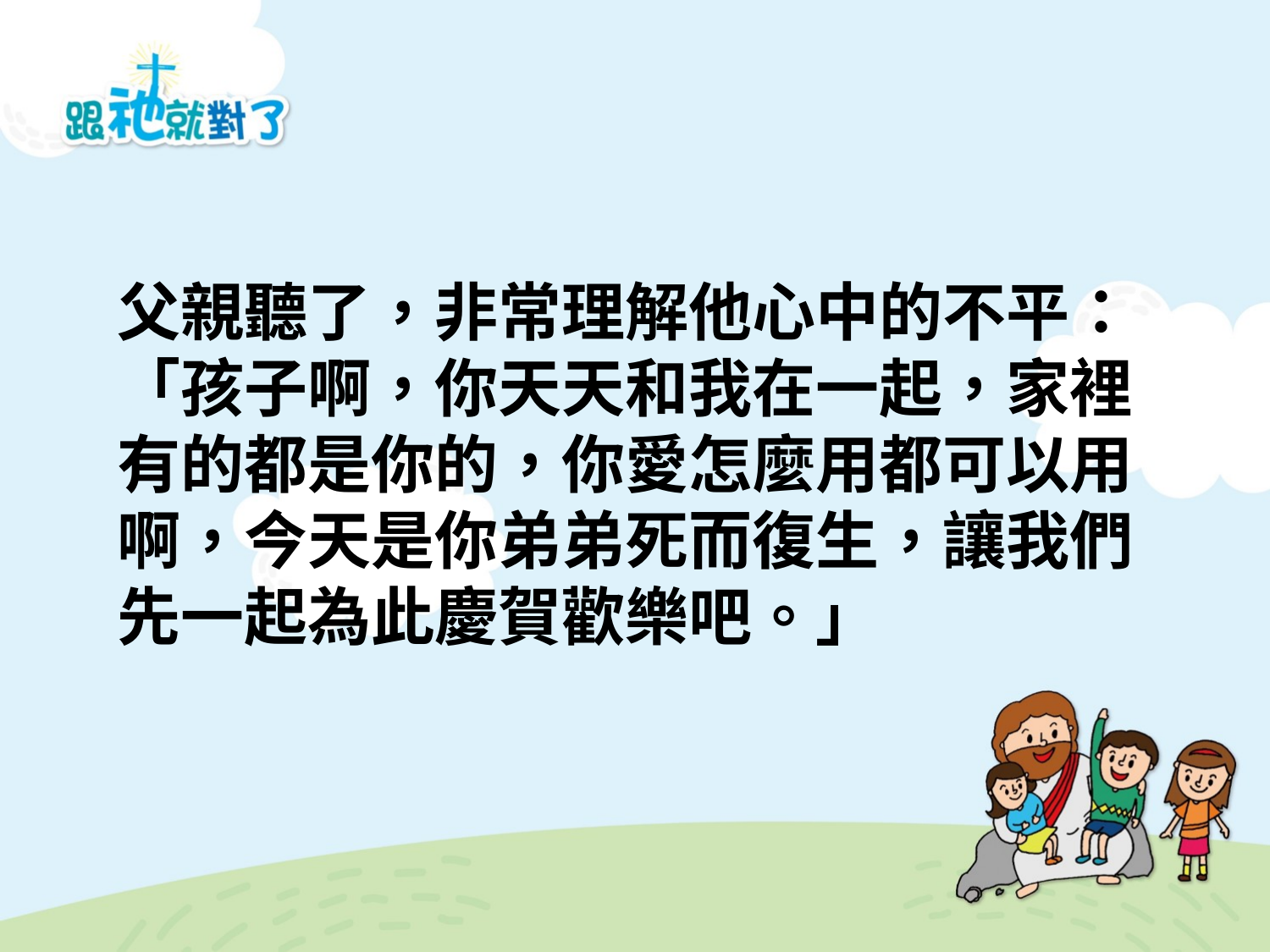

父親聽了，非常理解他心中的不平：「孩子啊，你天天和我在一起，家裡有的都是你的，你愛怎麼用都可以用啊，今天是你弟弟死而復生，讓我們先一起為此慶賀歡樂吧。」